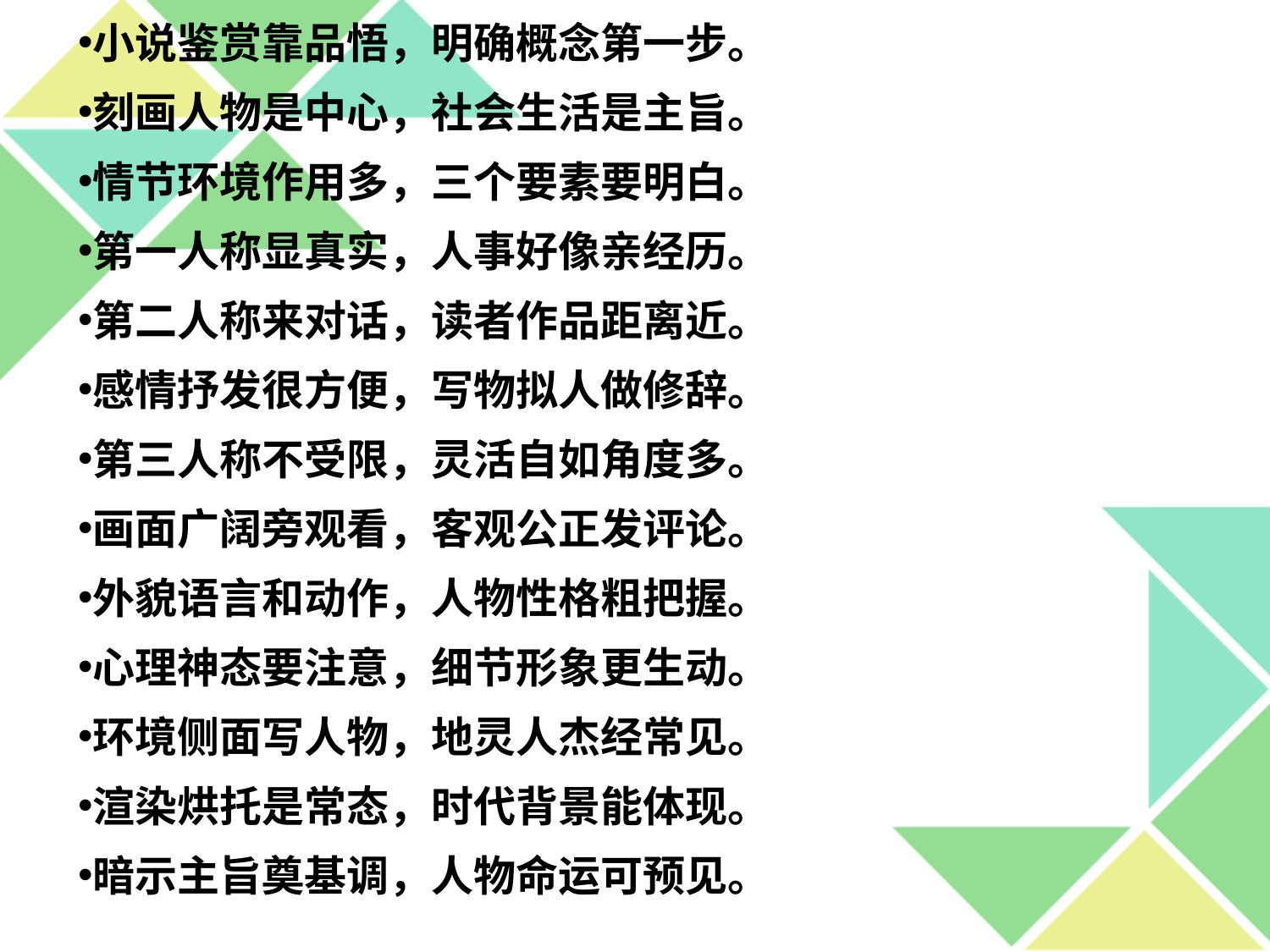

小说鉴赏靠品悟，明确概念第一步。
刻画人物是中心，社会生活是主旨。
情节环境作用多，三个要素要明白。
第一人称显真实，人事好像亲经历。
第二人称来对话，读者作品距离近。
感情抒发很方便，写物拟人做修辞。
第三人称不受限，灵活自如角度多。
画面广阔旁观看，客观公正发评论。
外貌语言和动作，人物性格粗把握。
心理神态要注意，细节形象更生动。
环境侧面写人物，地灵人杰经常见。
渲染烘托是常态，时代背景能体现。
暗示主旨奠基调，人物命运可预见。